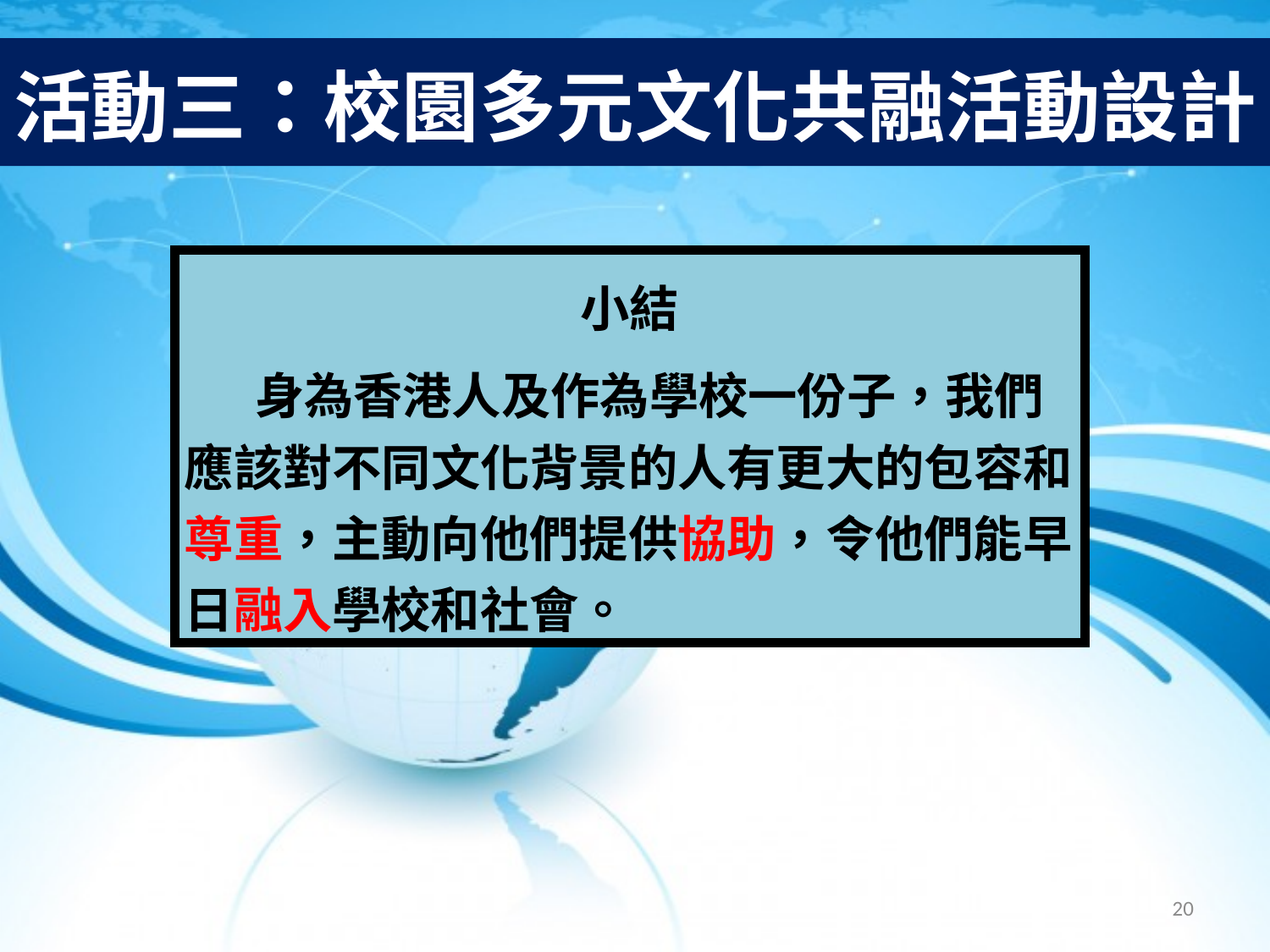

# 活動三：校園多元文化共融活動設計
| 小結 身為香港人及作為學校一份子，我們應該對不同文化背景的人有更大的包容和尊重，主動向他們提供協助，令他們能早日融入學校和社會。 |
| --- |
20